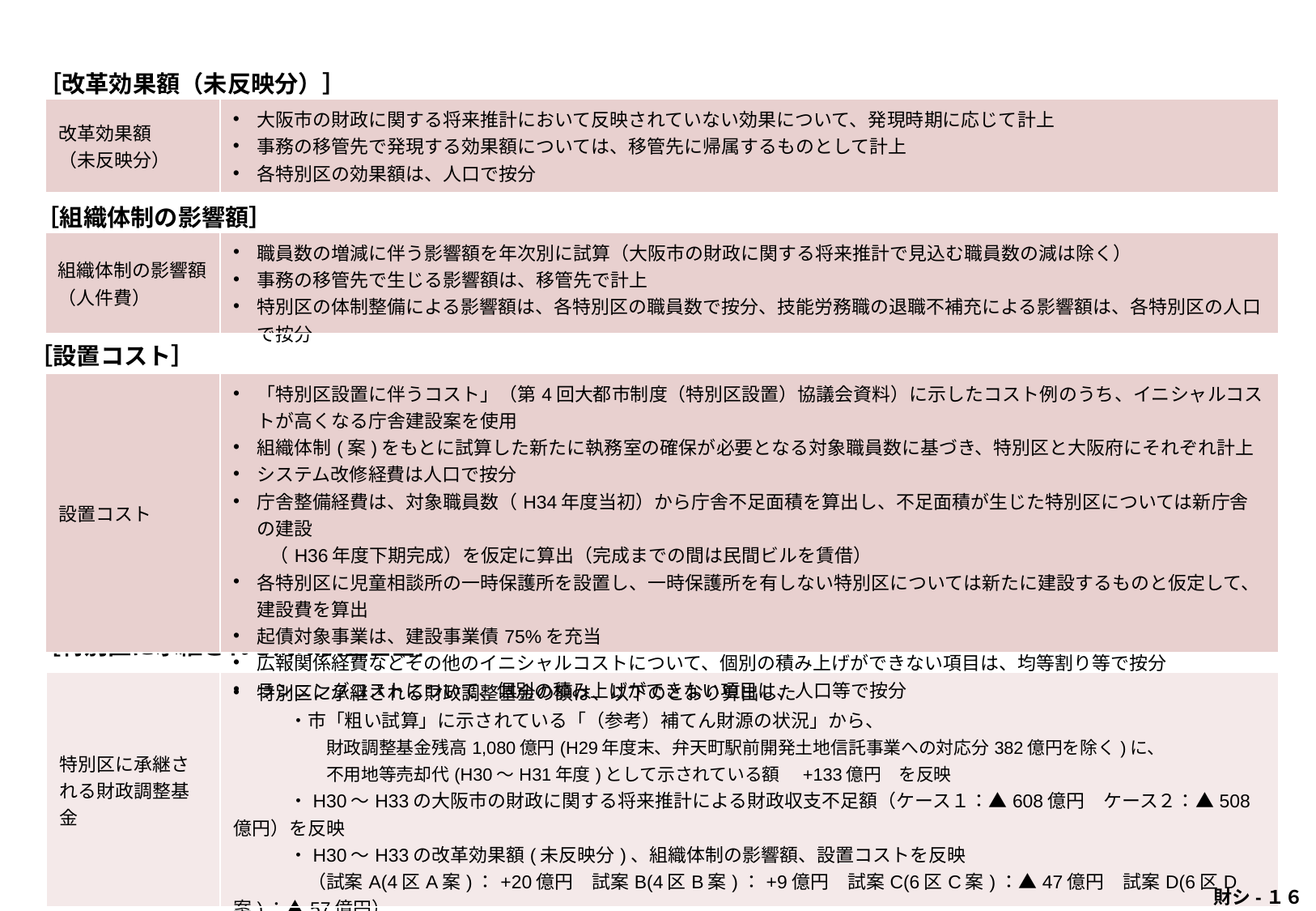

［改革効果額（未反映分）］
| 改革効果額 （未反映分） | 大阪市の財政に関する将来推計において反映されていない効果について、発現時期に応じて計上 事務の移管先で発現する効果額については、移管先に帰属するものとして計上 各特別区の効果額は、人口で按分 |
| --- | --- |
［組織体制の影響額］
| 組織体制の影響額 （人件費） | 職員数の増減に伴う影響額を年次別に試算（大阪市の財政に関する将来推計で見込む職員数の減は除く） 事務の移管先で生じる影響額は、移管先で計上 特別区の体制整備による影響額は、各特別区の職員数で按分、技能労務職の退職不補充による影響額は、各特別区の人口で按分 |
| --- | --- |
［設置コスト］
| 設置コスト | 「特別区設置に伴うコスト」（第4回大都市制度（特別区設置）協議会資料）に示したコスト例のうち、イニシャルコストが高くなる庁舎建設案を使用 組織体制(案)をもとに試算した新たに執務室の確保が必要となる対象職員数に基づき、特別区と大阪府にそれぞれ計上 システム改修経費は人口で按分 庁舎整備経費は、対象職員数（H34年度当初）から庁舎不足面積を算出し、不足面積が生じた特別区については新庁舎の建設 　　（H36年度下期完成）を仮定に算出（完成までの間は民間ビルを賃借） 各特別区に児童相談所の一時保護所を設置し、一時保護所を有しない特別区については新たに建設するものと仮定して、建設費を算出 起債対象事業は、建設事業債75%を充当 広報関係経費などその他のイニシャルコストについて、個別の積み上げができない項目は、均等割り等で按分 ランニングコストについて、個別の積み上げができない項目は、人口等で按分 |
| --- | --- |
［特別区に承継される財政調整基金］
| 特別区に承継される財政調整基金 | 特別区に承継される財政調整基金の額は、以下のとおり算出した 　　　・市「粗い試算」に示されている「（参考）補てん財源の状況」から、 　　　　　財政調整基金残高1,080億円(H29年度末、弁天町駅前開発土地信託事業への対応分382億円を除く)に、 　　　　　不用地等売却代(H30～H31年度)として示されている額　+133億円　を反映 　　　・H30～H33の大阪市の財政に関する将来推計による財政収支不足額（ケース１：▲608億円　ケース２：▲508億円）を反映 　　　・H30～H33の改革効果額(未反映分)、組織体制の影響額、設置コストを反映 　　　　（試案A(4区A案)：+20億円　試案B(4区B案)：+9億円　試案C(6区C案)：▲47億円　試案D(6区D案)：▲57億円） 　　　・大阪府に承継する財務リスク（損失補償）の引当財源（大阪府で管理）　▲236億円　を反映 |
| --- | --- |
 財シ-１６